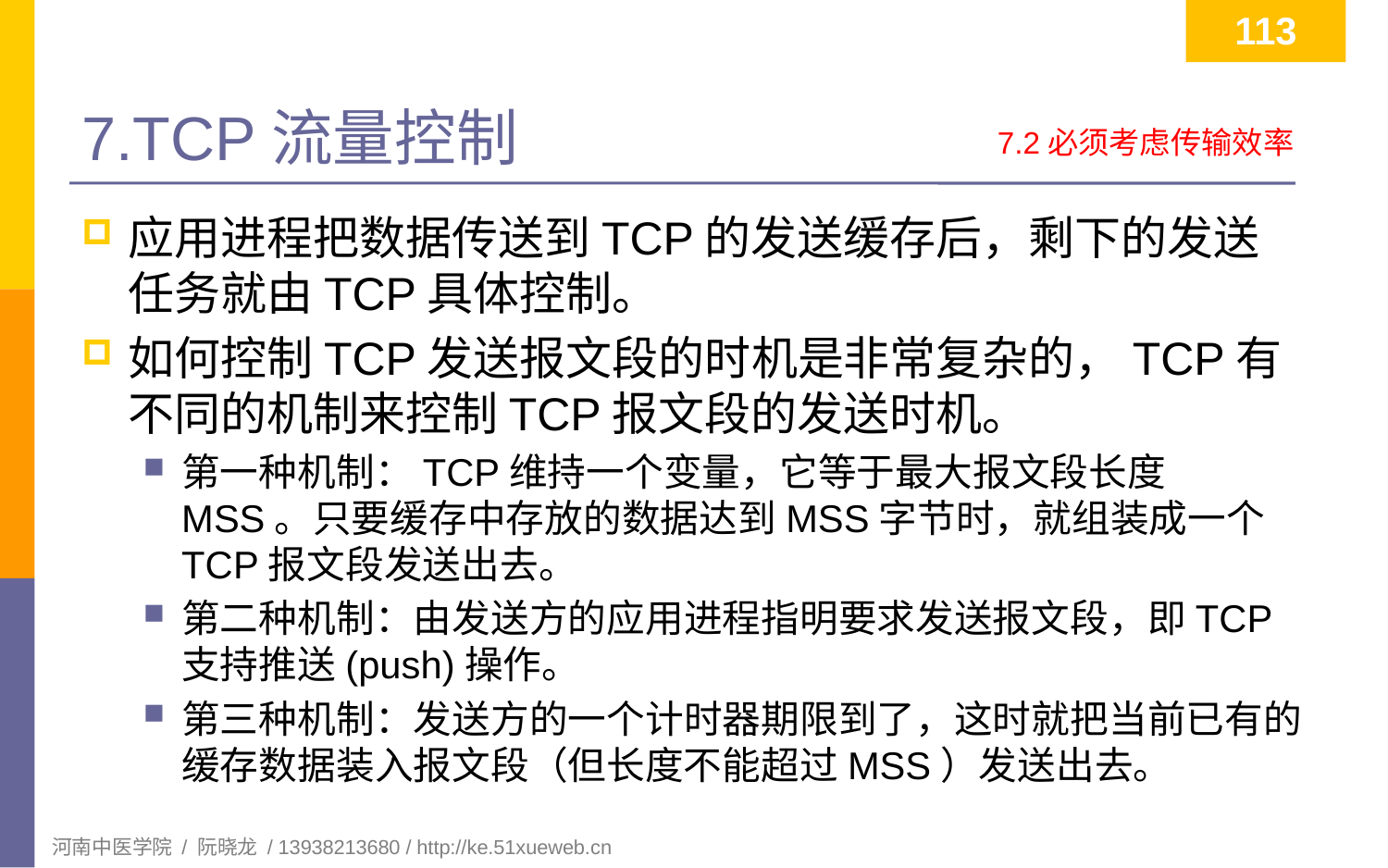

113
# 7.TCP流量控制
7.2必须考虑传输效率
应用进程把数据传送到TCP的发送缓存后，剩下的发送任务就由TCP具体控制。
如何控制TCP发送报文段的时机是非常复杂的，TCP有不同的机制来控制TCP报文段的发送时机。
第一种机制：TCP维持一个变量，它等于最大报文段长度 MSS。只要缓存中存放的数据达到MSS字节时，就组装成一个TCP报文段发送出去。
第二种机制：由发送方的应用进程指明要求发送报文段，即TCP支持推送(push)操作。
第三种机制：发送方的一个计时器期限到了，这时就把当前已有的缓存数据装入报文段（但长度不能超过MSS）发送出去。